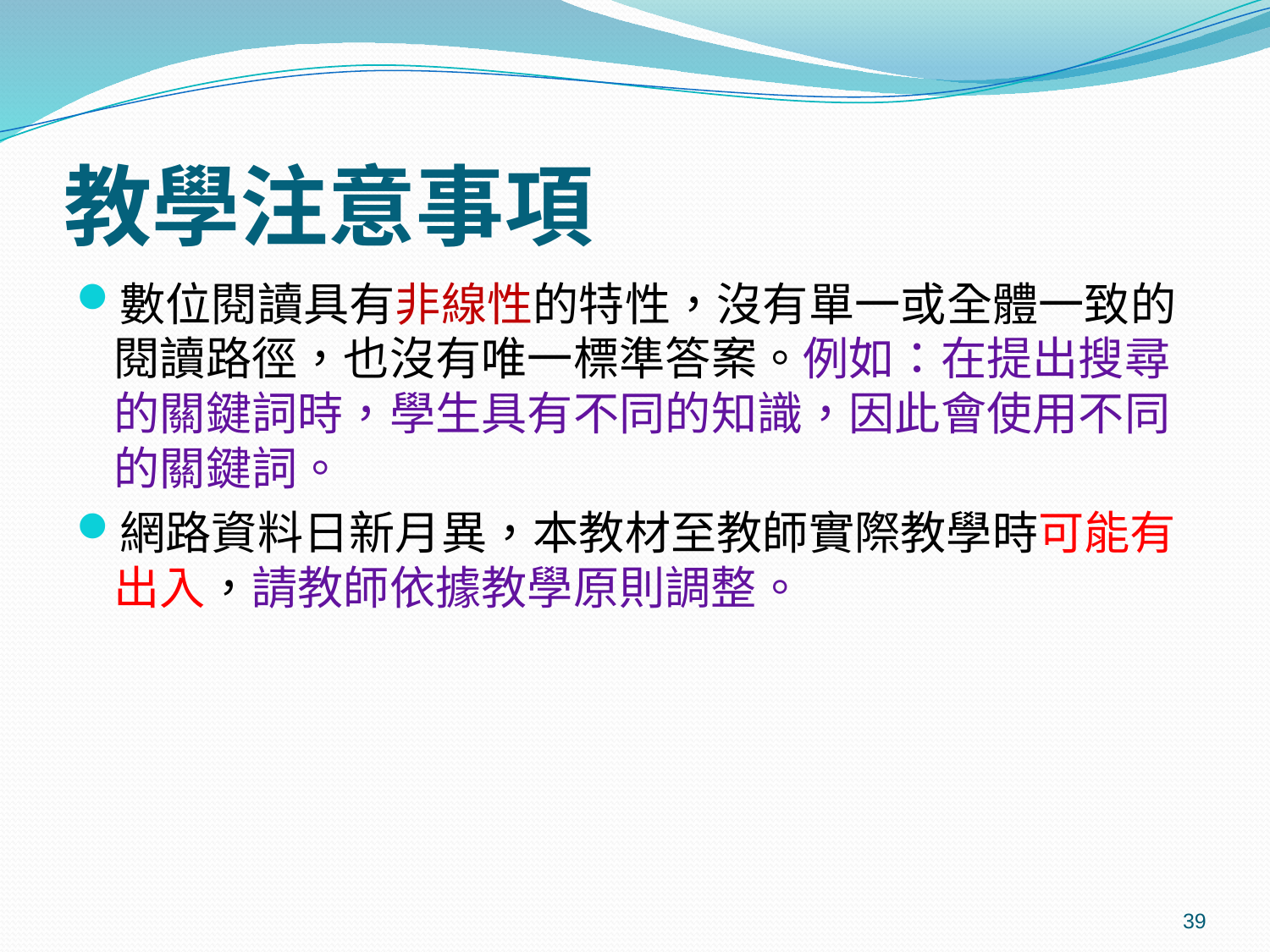

# 教學注意事項
數位閱讀具有非線性的特性，沒有單一或全體一致的閱讀路徑，也沒有唯一標準答案。例如：在提出搜尋的關鍵詞時，學生具有不同的知識，因此會使用不同的關鍵詞。
網路資料日新月異，本教材至教師實際教學時可能有出入，請教師依據教學原則調整。

39